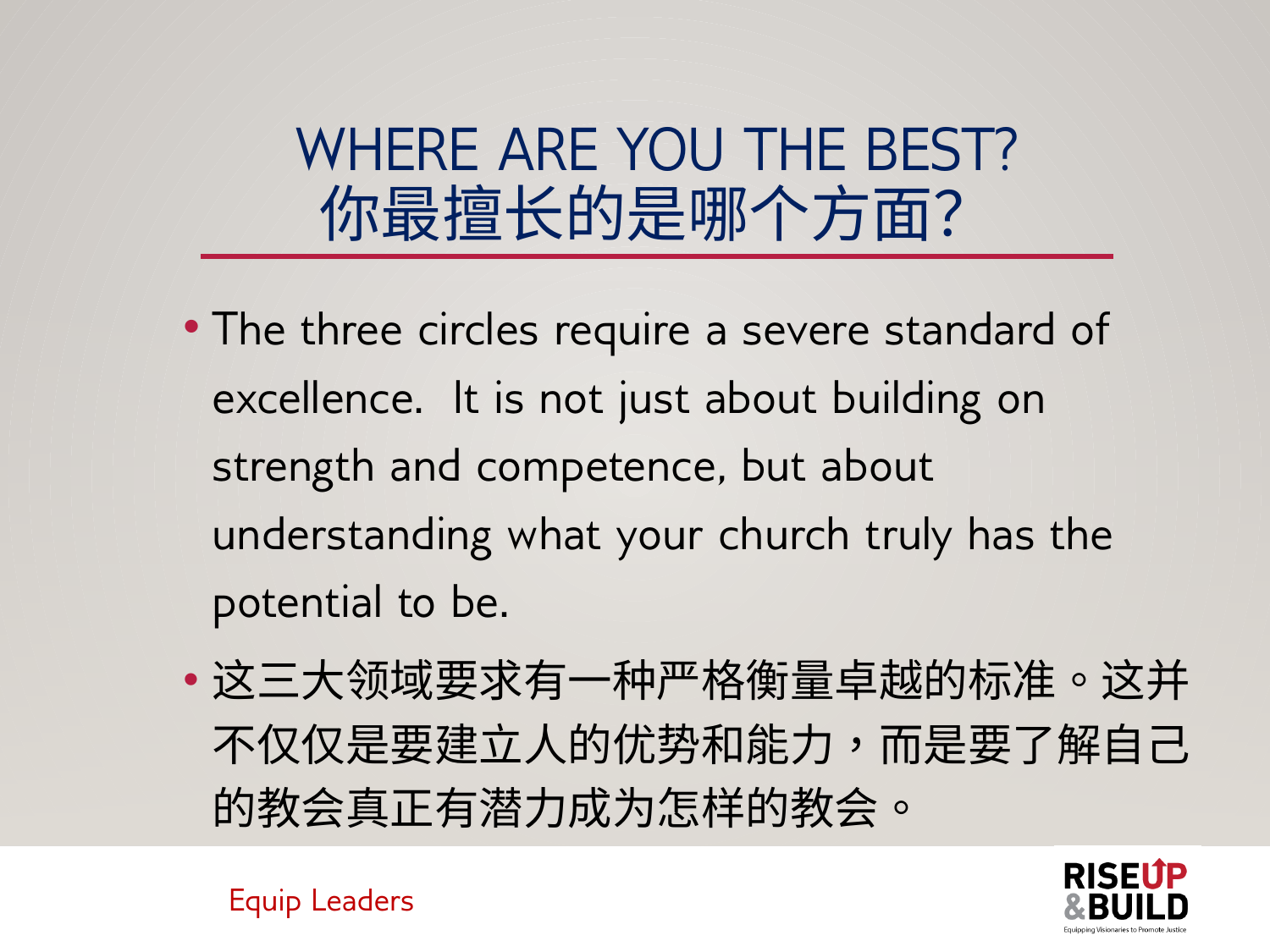

# WHERE ARE YOU THE BEST? 你最擅长的是哪个方面？
The three circles require a severe standard of excellence.  It is not just about building on strength and competence, but about understanding what your church truly has the potential to be.
这三大领域要求有一种严格衡量卓越的标准。这并不仅仅是要建立人的优势和能力，而是要了解自己的教会真正有潜力成为怎样的教会。

Equip Leaders